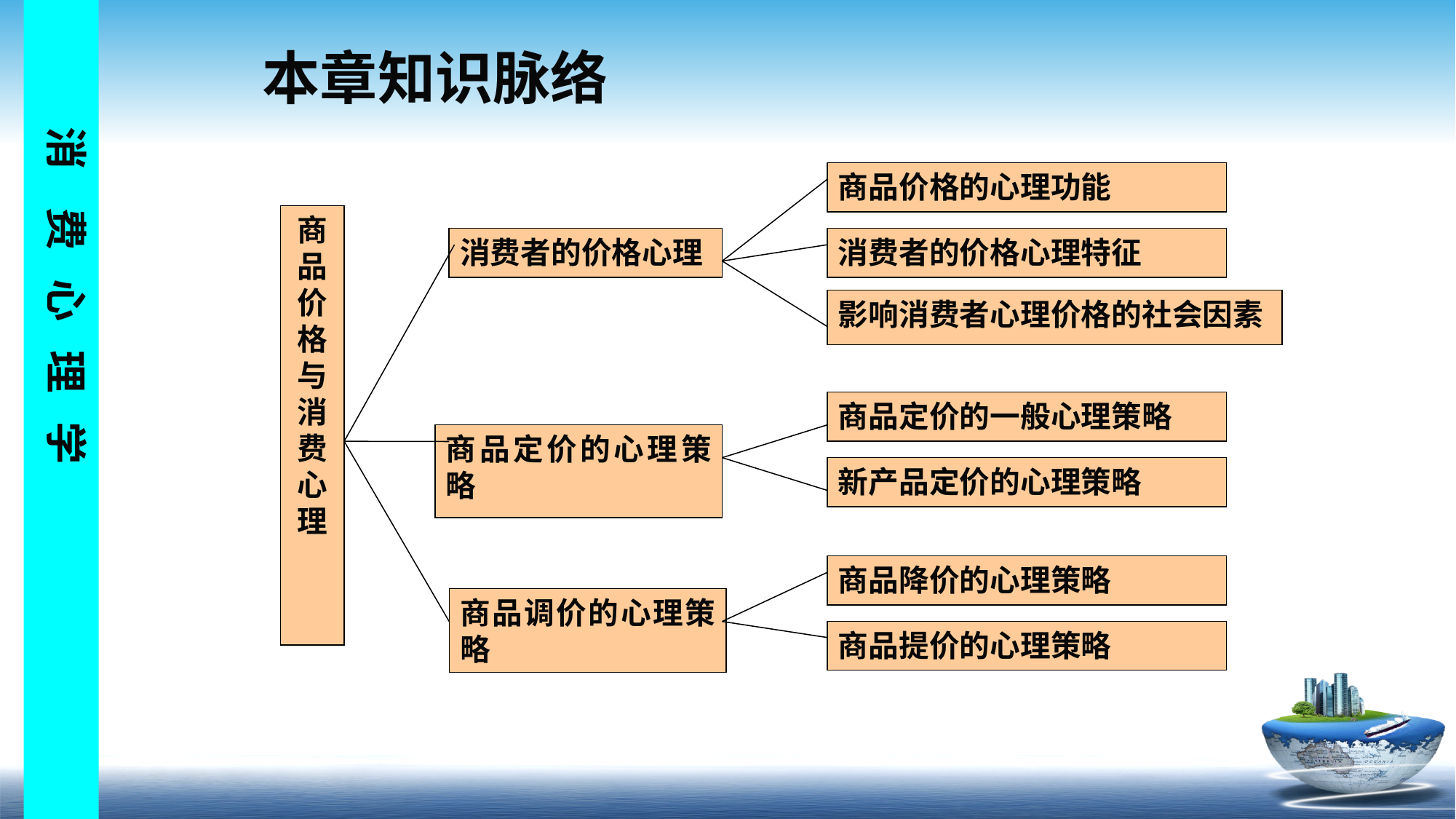

# 本章知识脉络
商品价格的心理功能

商品价格与消费心理
消费者的价格心理
消费者的价格心理特征

影响消费者心理价格的社会因素
商品定价的一般心理策略
商品定价的心理策略

新产品定价的心理策略
商品降价的心理策略

商品调价的心理策略

商品提价的心理策略